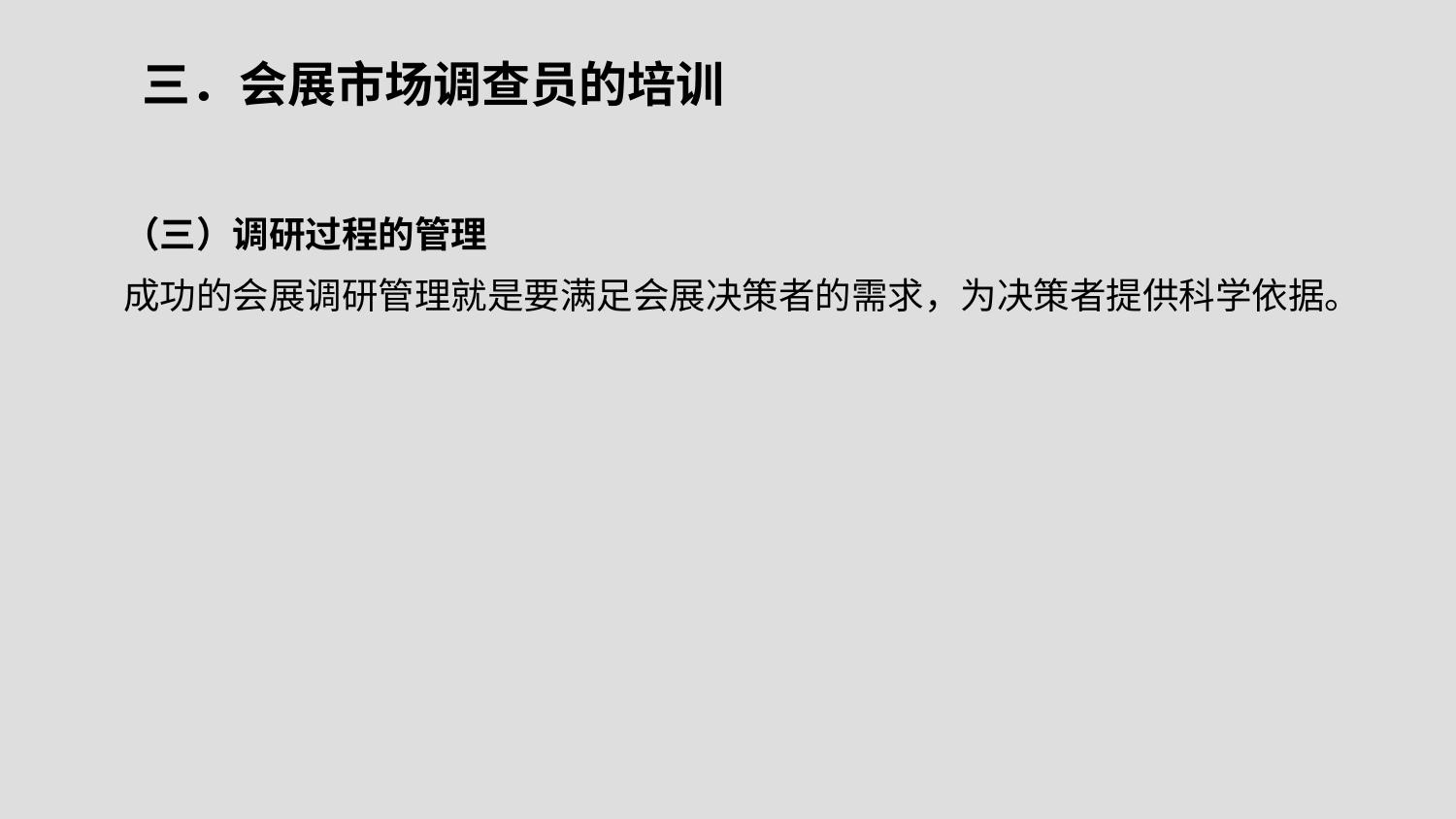

# 三．会展市场调查员的培训
（三）调研过程的管理
成功的会展调研管理就是要满足会展决策者的需求，为决策者提供科学依据。